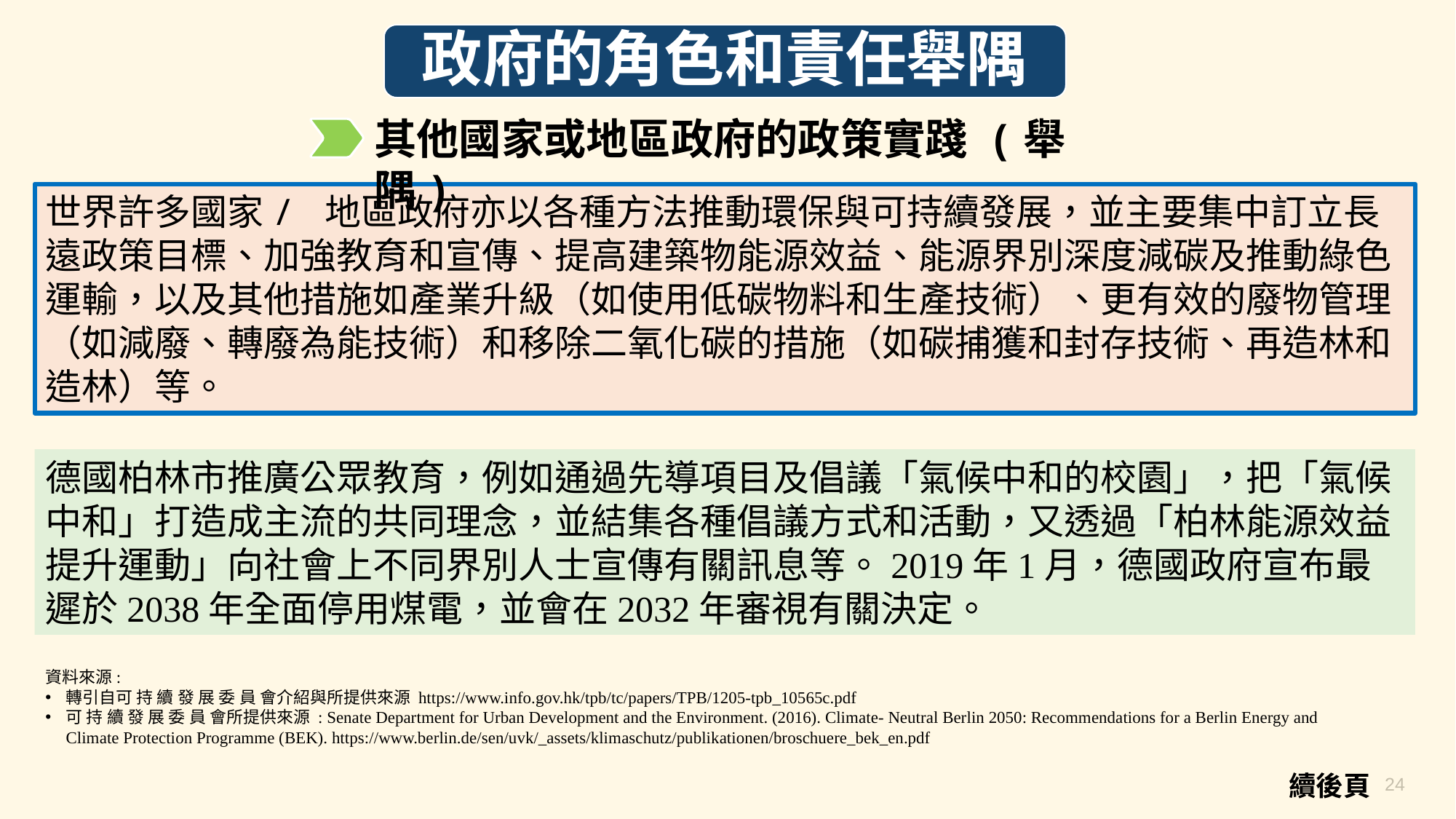

政府的角色和責任舉隅
其他國家或地區政府的政策實踐 (舉隅)

世界許多國家/ 地區政府亦以各種方法推動環保與可持續發展，並主要集中訂立長遠政策目標、加強教育和宣傳、提高建築物能源效益、能源界別深度減碳及推動綠色運輸，以及其他措施如產業升級（如使用低碳物料和生產技術）、更有效的廢物管理（如減廢、轉廢為能技術）和移除二氧化碳的措施（如碳捕獲和封存技術、再造林和造林）等。
德國柏林市推廣公眾教育，例如通過先導項目及倡議「氣候中和的校園」，把「氣候中和」打造成主流的共同理念，並結集各種倡議方式和活動，又透過「柏林能源效益提升運動」向社會上不同界別人士宣傳有關訊息等。2019年1月，德國政府宣布最遲於2038年全面停用煤電，並會在2032年審視有關決定。
資料來源:
轉引自可 持 續 發 展 委 員 會介紹與所提供來源 https://www.info.gov.hk/tpb/tc/papers/TPB/1205-tpb_10565c.pdf
可 持 續 發 展 委 員 會所提供來源 : Senate Department for Urban Development and the Environment. (2016). Climate- Neutral Berlin 2050: Recommendations for a Berlin Energy and Climate Protection Programme (BEK). https://www.berlin.de/sen/uvk/_assets/klimaschutz/publikationen/broschuere_bek_en.pdf
續後頁